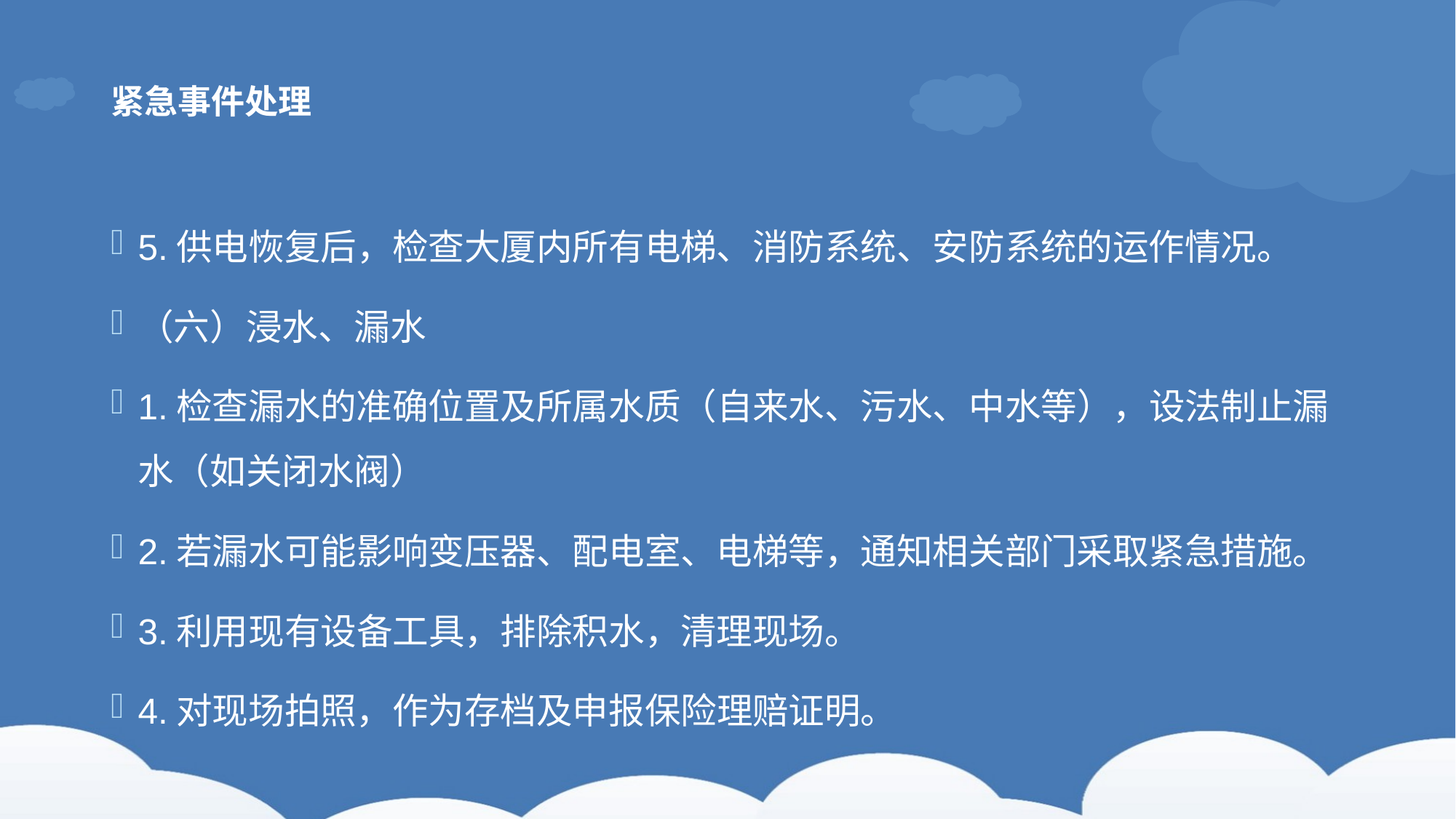

# 紧急事件处理
5.供电恢复后，检查大厦内所有电梯、消防系统、安防系统的运作情况。
（六）浸水、漏水
1.检查漏水的准确位置及所属水质（自来水、污水、中水等），设法制止漏水（如关闭水阀）
2.若漏水可能影响变压器、配电室、电梯等，通知相关部门采取紧急措施。
3.利用现有设备工具，排除积水，清理现场。
4.对现场拍照，作为存档及申报保险理赔证明。